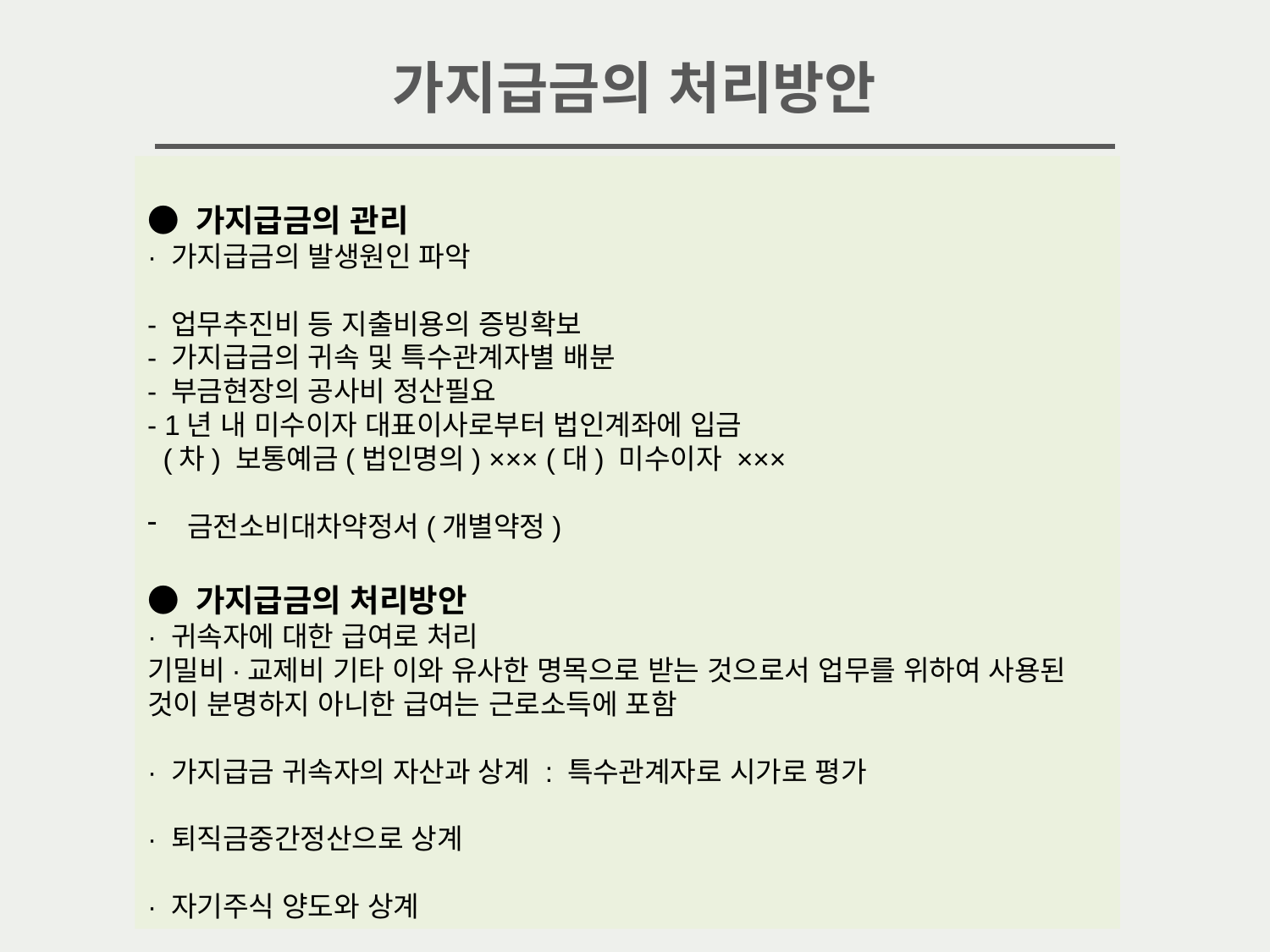

가지급금의 처리방안

● 가지급금의 관리
· 가지급금의 발생원인 파악

- 업무추진비 등 지출비용의 증빙확보
- 가지급금의 귀속 및 특수관계자별 배분
- 부금현장의 공사비 정산필요
- 1년 내 미수이자 대표이사로부터 법인계좌에 입금
  (차) 보통예금(법인명의) ××× (대) 미수이자 ×××

금전소비대차약정서(개별약정)

● 가지급금의 처리방안
· 귀속자에 대한 급여로 처리
기밀비·교제비 기타 이와 유사한 명목으로 받는 것으로서 업무를 위하여 사용된 것이 분명하지 아니한 급여는 근로소득에 포함

· 가지급금 귀속자의 자산과 상계 : 특수관계자로 시가로 평가

· 퇴직금중간정산으로 상계

· 자기주식 양도와 상계